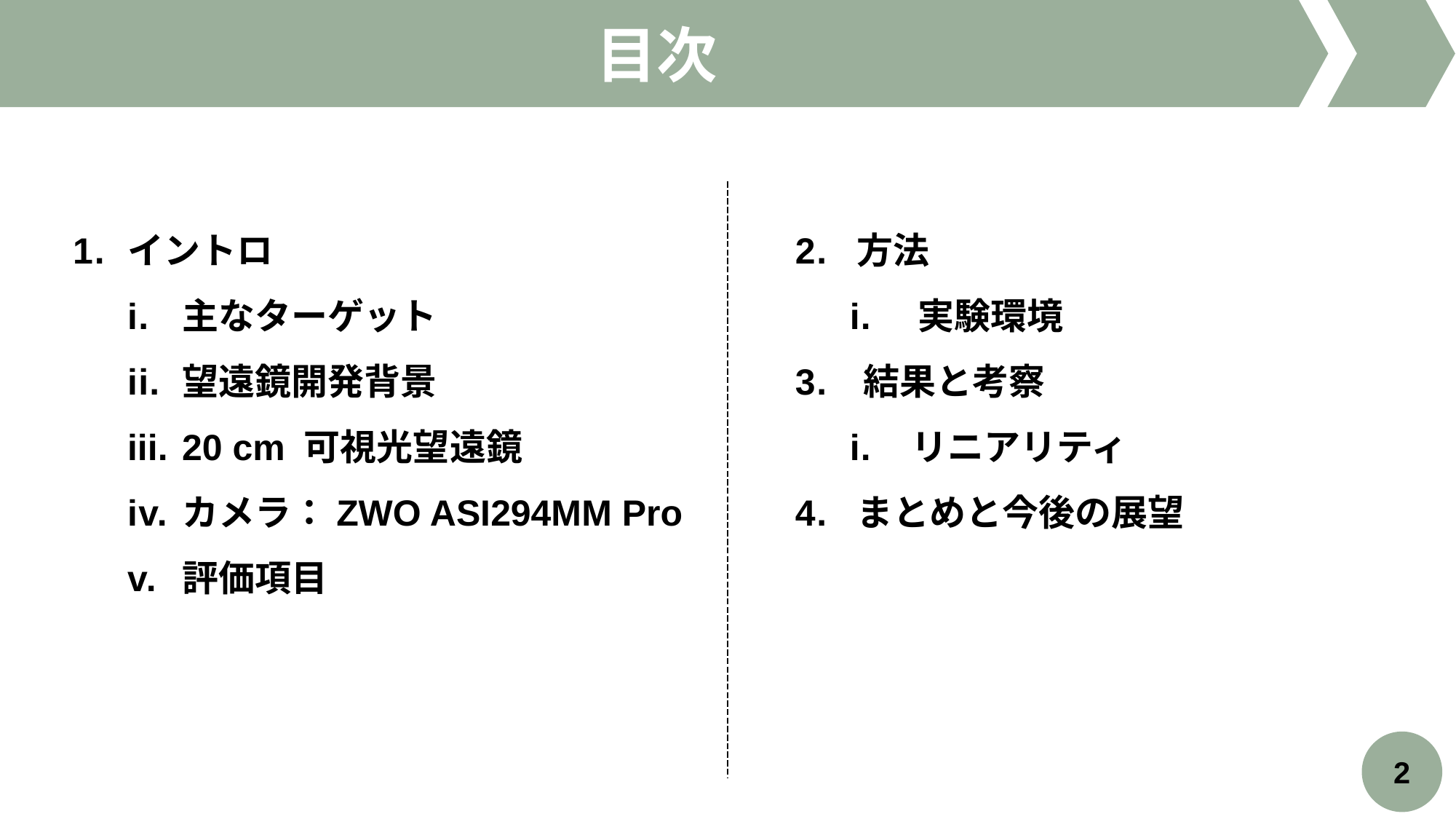

目次

イントロ
主なターゲット
望遠鏡開発背景
20 cm 可視光望遠鏡
カメラ：ZWO ASI294MM Pro
評価項目
方法
実験環境
結果と考察
リニアリティ
まとめと今後の展望
2